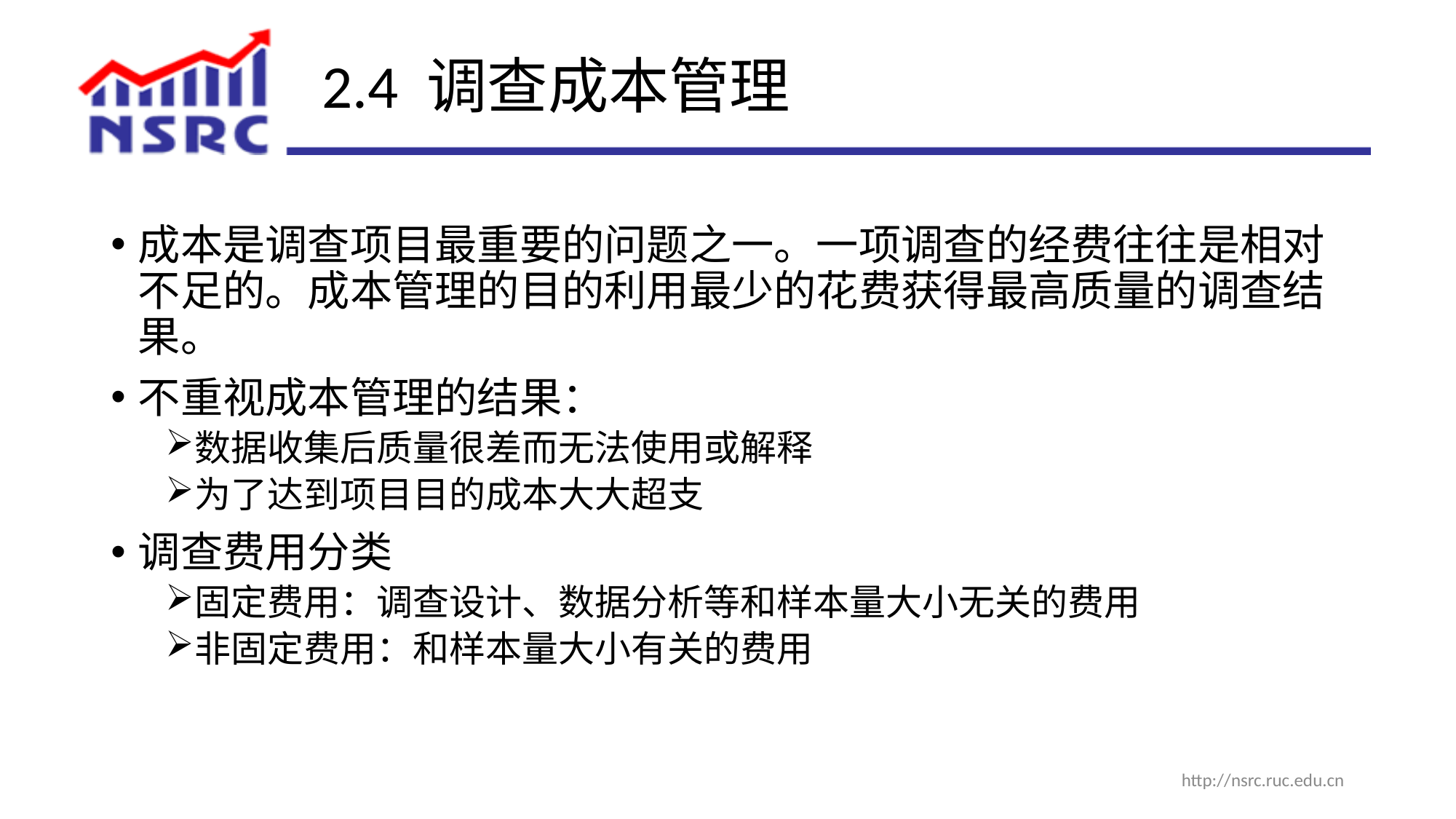

# 2.4 调查成本管理
成本是调查项目最重要的问题之一。一项调查的经费往往是相对不足的。成本管理的目的利用最少的花费获得最高质量的调查结果。
不重视成本管理的结果：
数据收集后质量很差而无法使用或解释
为了达到项目目的成本大大超支
调查费用分类
固定费用：调查设计、数据分析等和样本量大小无关的费用
非固定费用：和样本量大小有关的费用